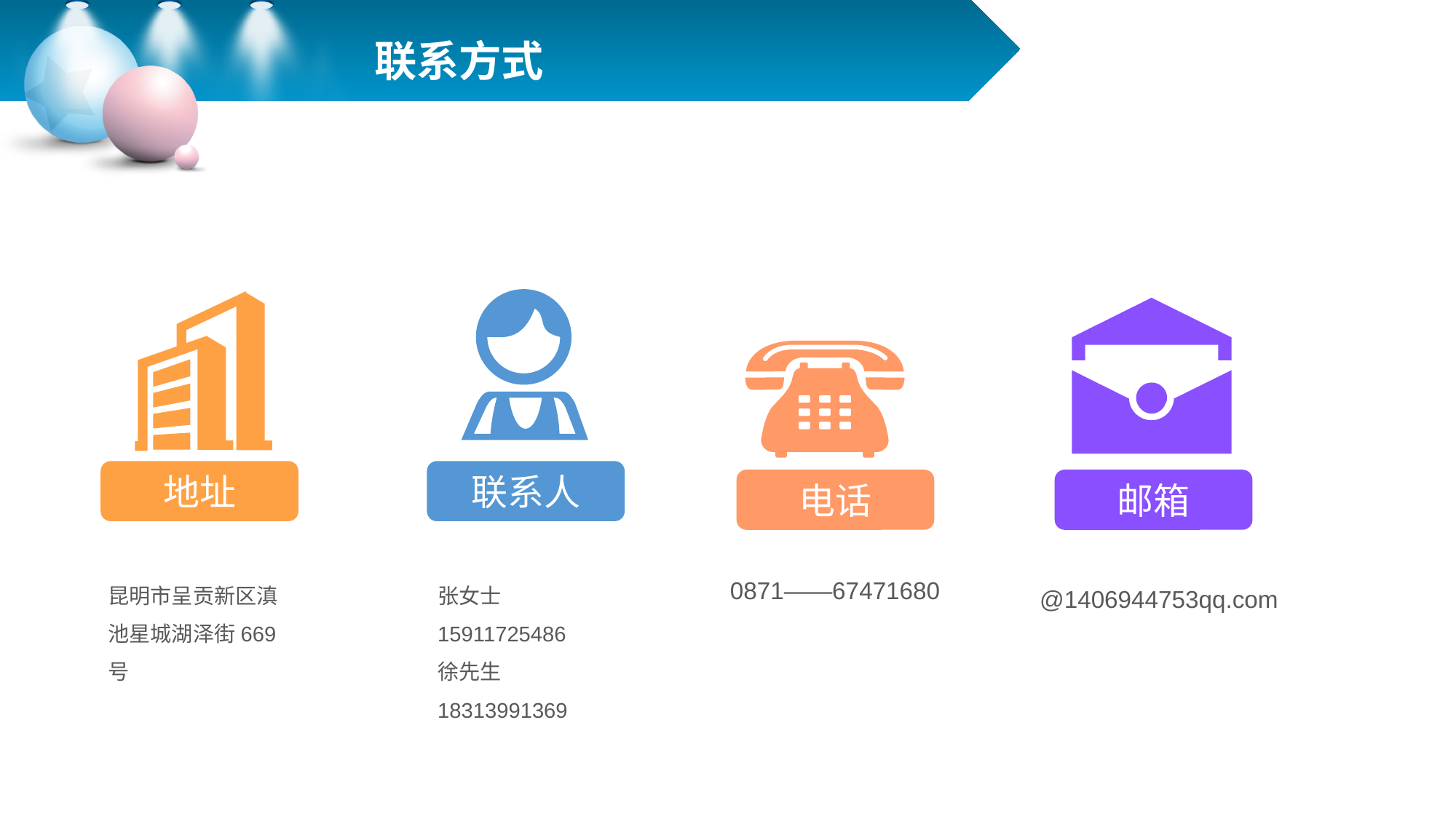

联系方式

地址
联系人
电话
邮箱
昆明市呈贡新区滇池星城湖泽街669号
张女士15911725486
徐先生18313991369
0871——67471680
@1406944753qq.com